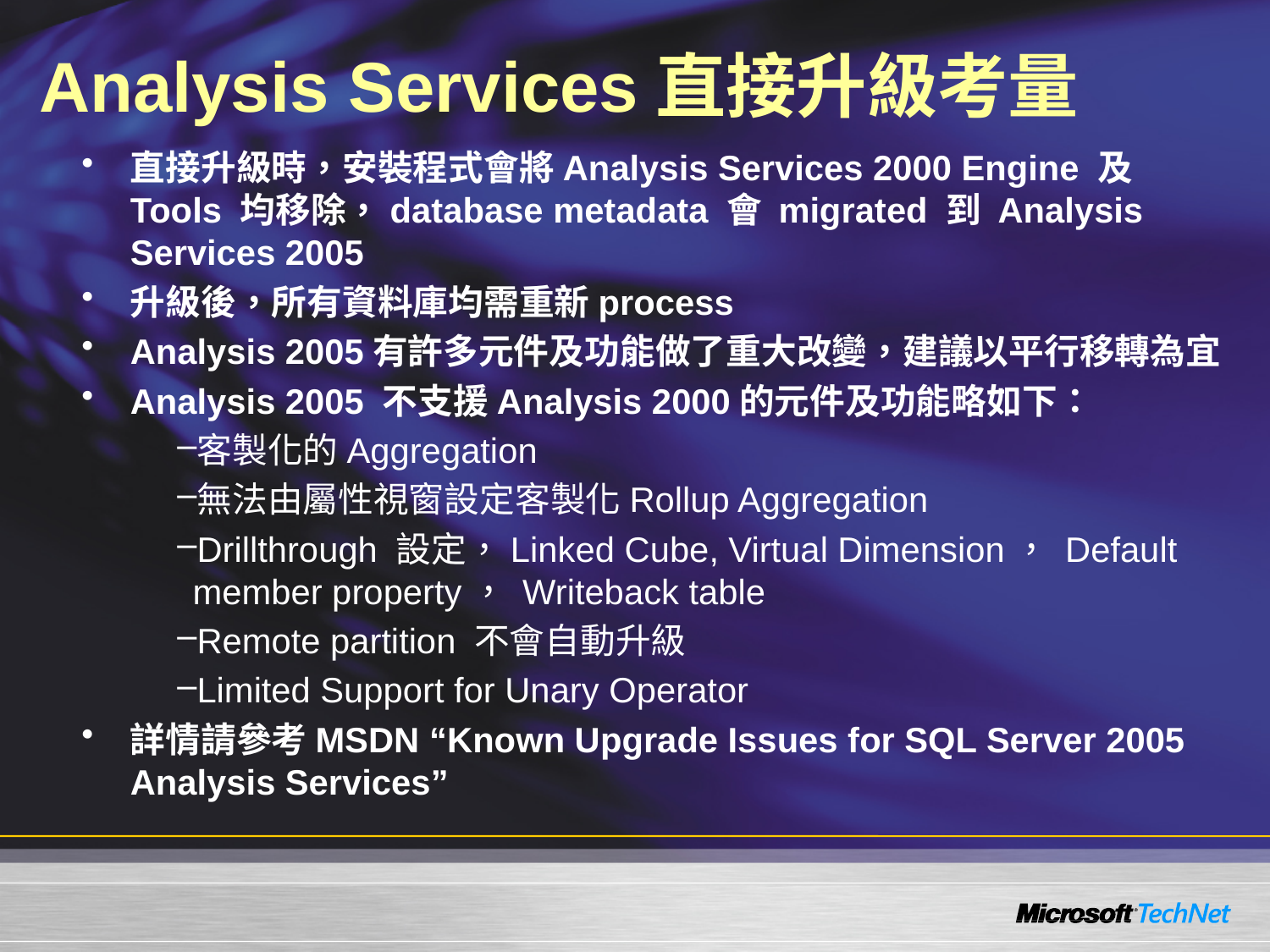

# Analysis Services直接升級考量
直接升級時，安裝程式會將Analysis Services 2000 Engine 及 Tools 均移除，database metadata 會 migrated 到 Analysis Services 2005
升級後，所有資料庫均需重新process
Analysis 2005有許多元件及功能做了重大改變，建議以平行移轉為宜
Analysis 2005 不支援Analysis 2000的元件及功能略如下：
客製化的Aggregation
無法由屬性視窗設定客製化Rollup Aggregation
Drillthrough 設定，Linked Cube, Virtual Dimension， Default member property， Writeback table
Remote partition 不會自動升級
Limited Support for Unary Operator
詳情請參考MSDN “Known Upgrade Issues for SQL Server 2005 Analysis Services”